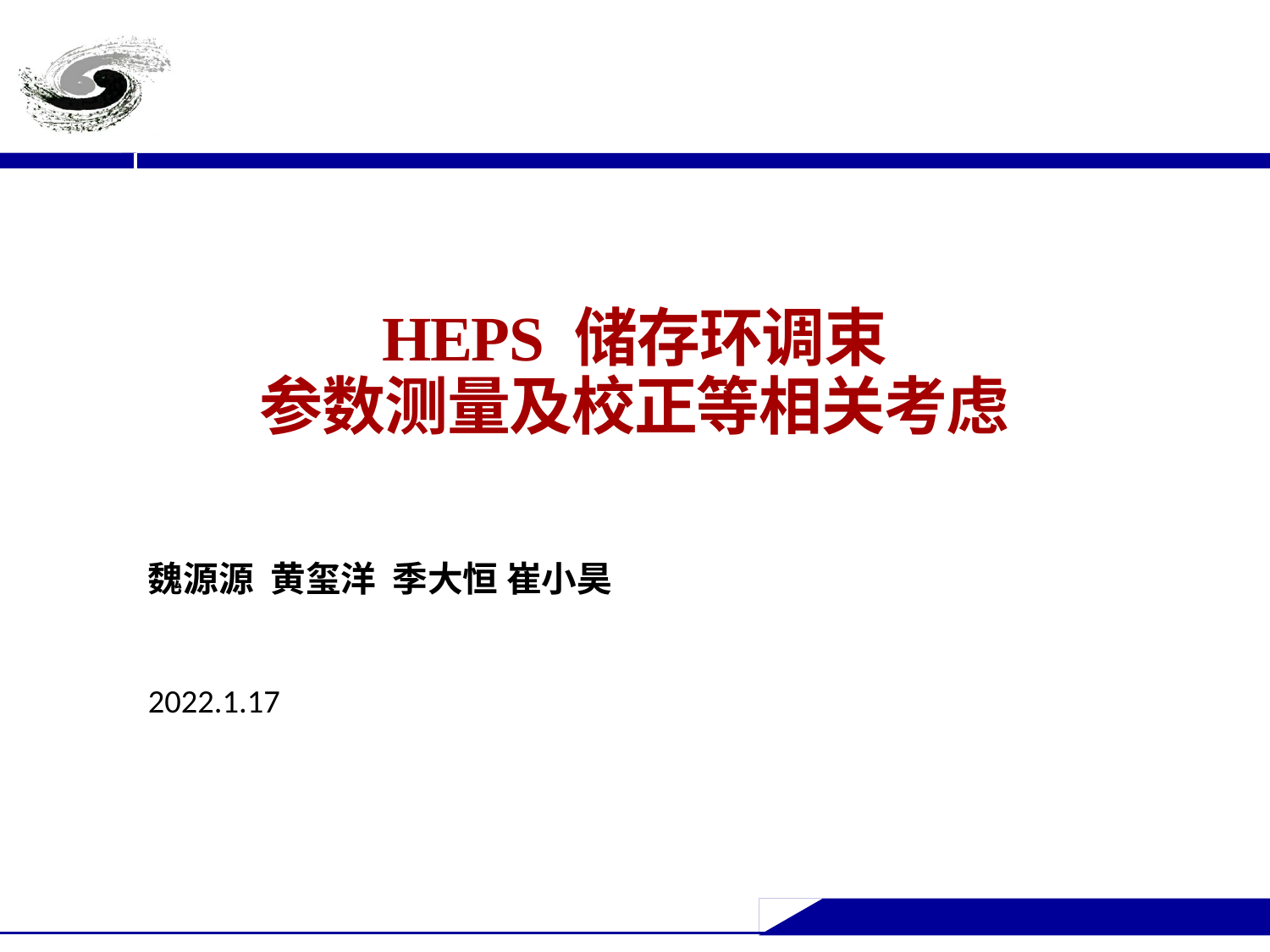

# HEPS 储存环调束 参数测量及校正等相关考虑
魏源源  黄玺洋  季大恒 崔小昊
2022.1.17